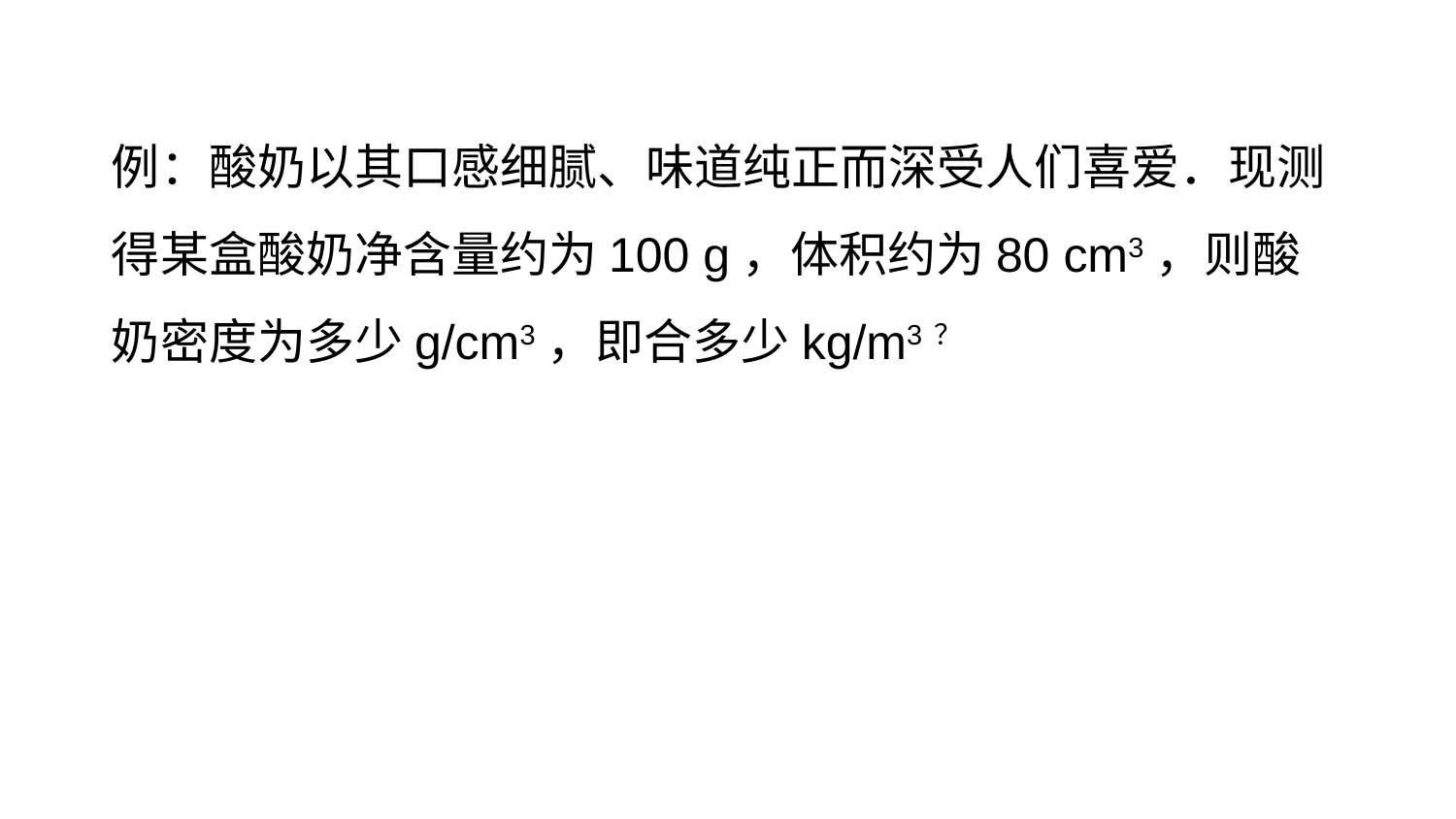

例：酸奶以其口感细腻、味道纯正而深受人们喜爱．现测得某盒酸奶净含量约为100 g，体积约为80 cm3，则酸奶密度为多少g/cm3，即合多少kg/m3？